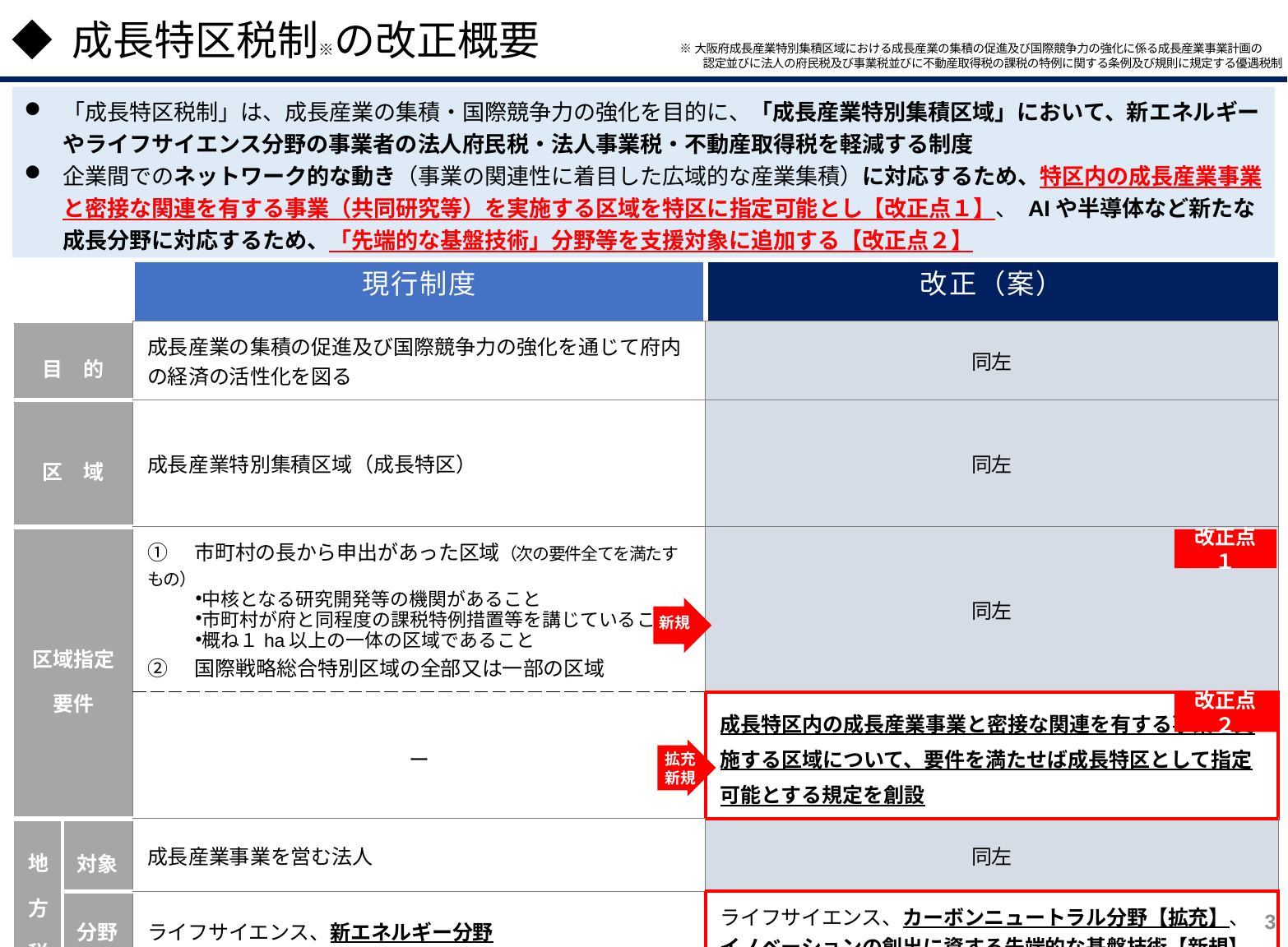

◆ 成長特区税制※の改正概要
※大阪府成長産業特別集積区域における成長産業の集積の促進及び国際競争力の強化に係る成長産業事業計画の
　　認定並びに法人の府民税及び事業税並びに不動産取得税の課税の特例に関する条例及び規則に規定する優遇税制
「成長特区税制」は、成長産業の集積・国際競争力の強化を目的に、「成長産業特別集積区域」において、新エネルギーやライフサイエンス分野の事業者の法人府民税・法人事業税・不動産取得税を軽減する制度
企業間でのネットワーク的な動き（事業の関連性に着目した広域的な産業集積）に対応するため、特区内の成長産業事業と密接な関連を有する事業（共同研究等）を実施する区域を特区に指定可能とし【改正点１】、 AIや半導体など新たな成長分野に対応するため、「先端的な基盤技術」分野等を支援対象に追加する【改正点２】
|  |  |  | 現行制度 | 改正（案） |
| --- | --- | --- | --- | --- |
| 目　的 |  | 目　　的 | 成長産業の集積の促進及び国際競争力の強化を通じて府内の経済の活性化を図る | 同左 |
| 区　域 |  | 区　　域 | 成長産業特別集積区域（成長特区） | 同左 |
| 区域指定 要件 |  | 区域 指定要件 | ①　市町村の長から申出があった区域（次の要件全てを満たすもの） 中核となる研究開発等の機関があること 市町村が府と同程度の課税特例措置等を講じていること 概ね１ha以上の一体の区域であること ②　国際戦略総合特別区域の全部又は一部の区域 | 同左 |
|  |  |  | ー | 成長特区内の成長産業事業と密接な関連を有する事業を実施する区域について、要件を満たせば成長特区として指定可能とする規定を創設 |
| 地方税の軽減 | 対象 | 対象者 | 成長産業事業を営む法人 | 同左 |
|  | 分野 | 分野 | ライフサイエンス、新エネルギー分野 | ライフサイエンス、カーボンニュートラル分野【拡充】、 イノベーションの創出に資する先端的な基盤技術【新規】 |
|  | 内容 | 内容 | 法人府民税・法人事業税・不動産取得税 ・法人府民税・事業税：最大５年間ゼロ、５年～10年は１／２軽減 ・不動産取得税：最大ゼロ | 同左 |
| 期　間 | 期　　間 | 期　　間 | 令和３年４月１日 ～ 令和８年３月31日（平成24年創設） | 令和８年４月１日 ～ 令和11年３月31日 |
改正点１

新規
改正点２

拡充
新規
3